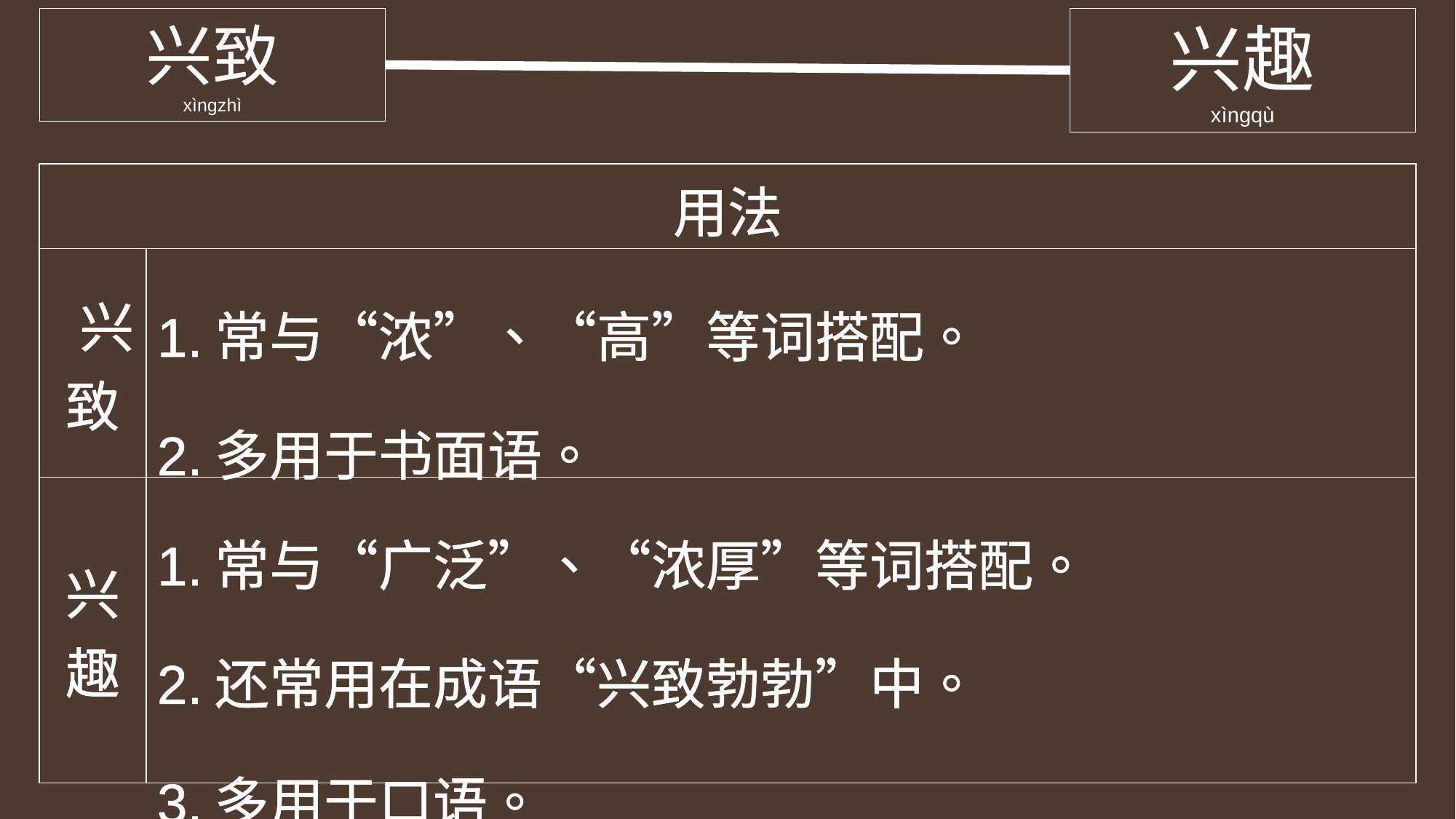

兴致
xìngzhì
兴趣
xìngqù
|  |
| --- |
| 用法 |  |
| --- | --- |
| 兴致 | 1.常与“浓”、“高”等词搭配。 2.多用于书面语。 |
| 兴趣 | 1.常与“广泛”、“浓厚”等词搭配。 2.还常用在成语“兴致勃勃”中。 3.多用于口语。 |